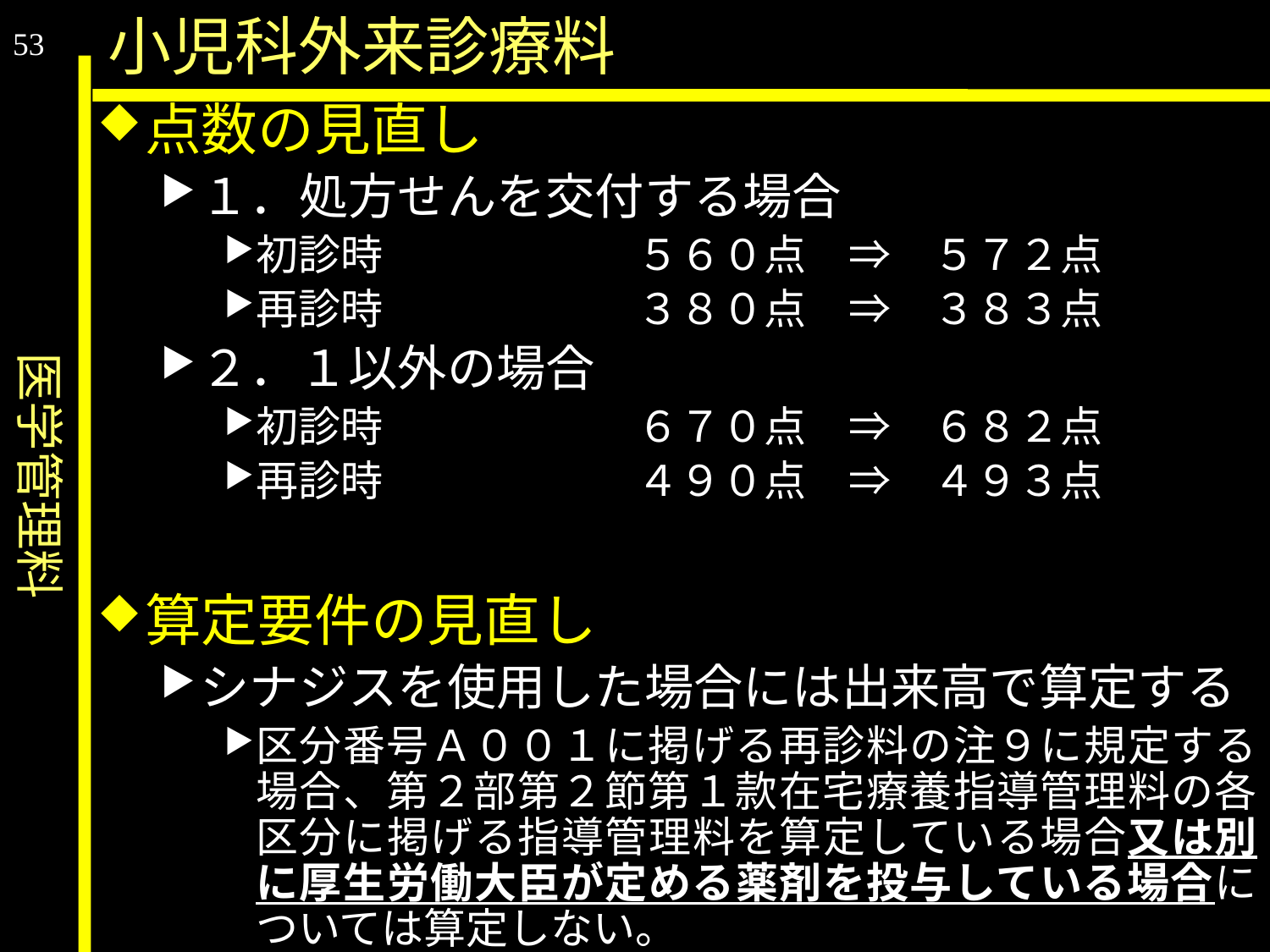

医学管理料
小児科外来診療料
53

点数の見直し
１．処方せんを交付する場合
初診時		５６０点　⇒　５７２点
再診時		３８０点　⇒　３８３点
２．１以外の場合
初診時		６７０点　⇒　６８２点
再診時		４９０点　⇒　４９３点

算定要件の見直し
シナジスを使用した場合には出来高で算定する
区分番号Ａ００１に掲げる再診料の注９に規定する場合、第２部第２節第１款在宅療養指導管理料の各区分に掲げる指導管理料を算定している場合又は別に厚生労働大臣が定める薬剤を投与している場合については算定しない。